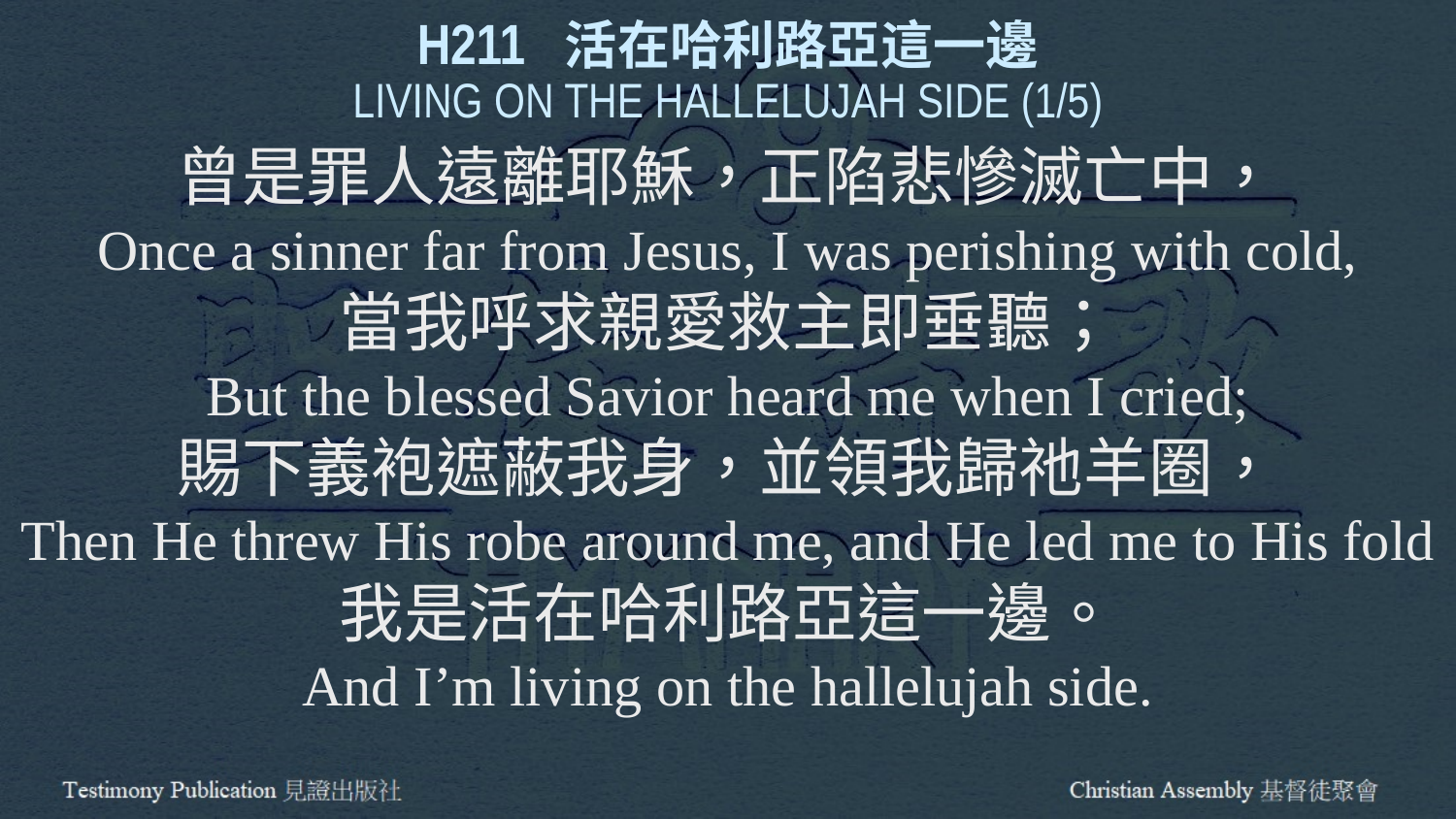

H211  活在哈利路亞這一邊
LIVING ON THE HALLELUJAH SIDE (1/5)
曾是罪人遠離耶穌，正陷悲慘滅亡中，
Once a sinner far from Jesus, I was perishing with cold,
當我呼求親愛救主即垂聽；
But the blessed Savior heard me when I cried;
賜下義袍遮蔽我身，並領我歸祂羊圈，
Then He threw His robe around me, and He led me to His fold
我是活在哈利路亞這一邊。
And I’m living on the hallelujah side.